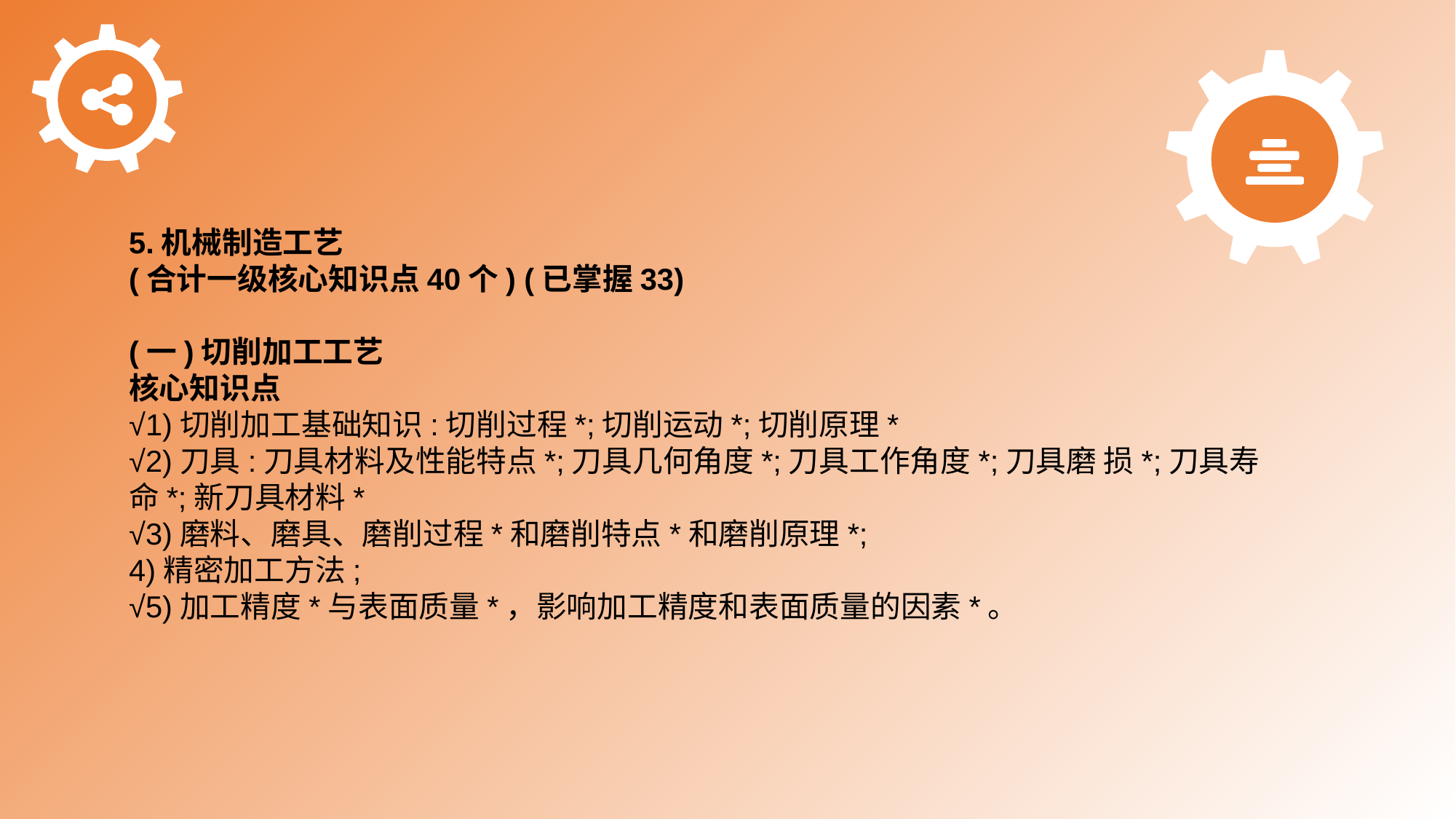

5.机械制造工艺
(合计一级核心知识点40个) (已掌握33)

(一)切削加工工艺
核心知识点
√1)切削加工基础知识:切削过程*;切削运动*;切削原理*
√2)刀具:刀具材料及性能特点*;刀具几何角度*;刀具工作角度*;刀具磨 损*;刀具寿命*;新刀具材料*
√3)磨料、磨具、磨削过程*和磨削特点*和磨削原理*;
4)精密加工方法;
√5)加工精度*与表面质量*，影响加工精度和表面质量的因素*。